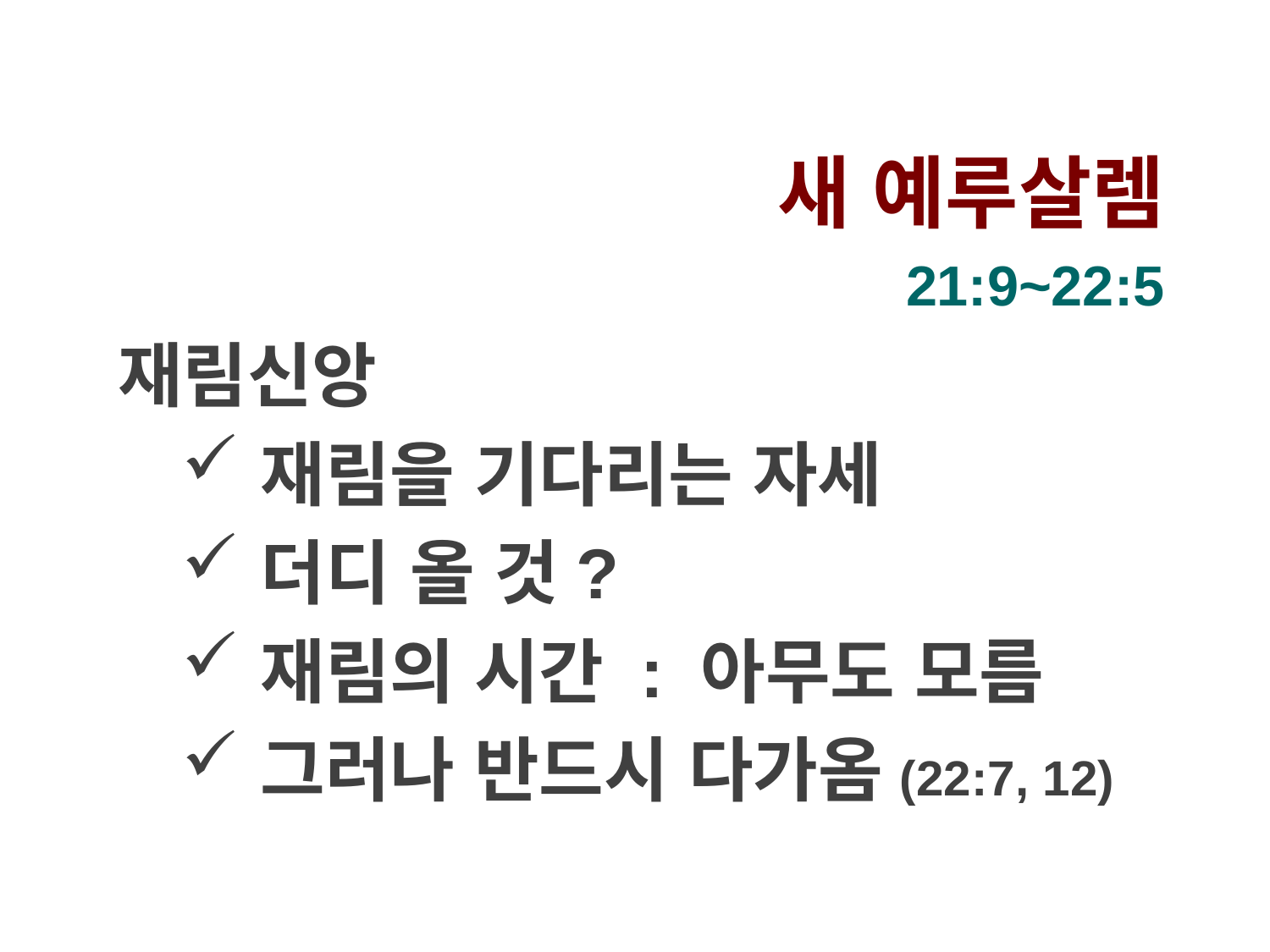

새 예루살렘
21:9~22:5
재림신앙
재림을 기다리는 자세
더디 올 것?
재림의 시간 : 아무도 모름
그러나 반드시 다가옴(22:7, 12)